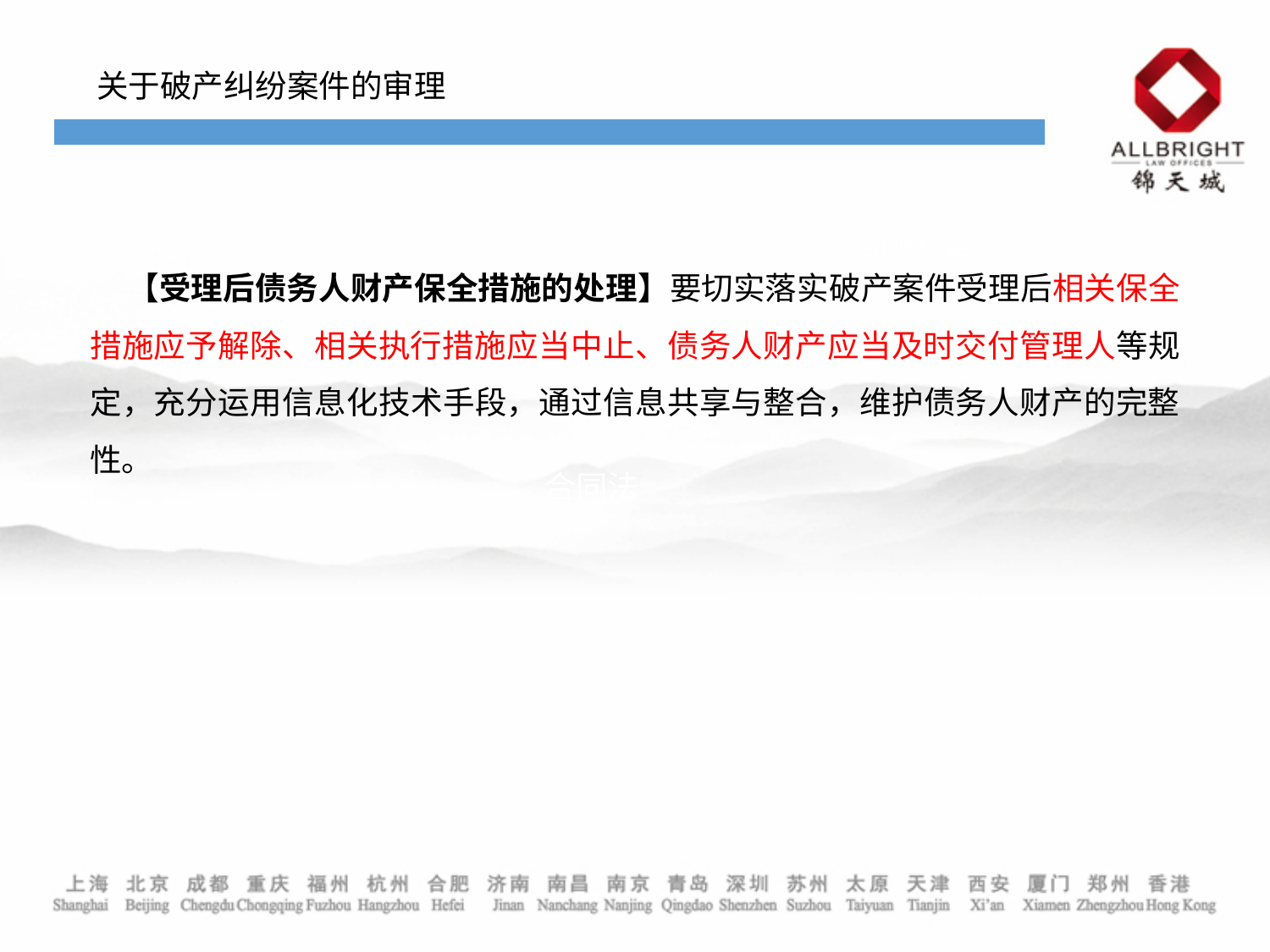

关于破产纠纷案件的审理

合同的变更
    【受理后债务人财产保全措施的处理】要切实落实破产案件受理后相关保全措施应予解除、相关执行措施应当中止、债务人财产应当及时交付管理人等规定，充分运用信息化技术手段，通过信息共享与整合，维护债务人财产的完整性。

合同法